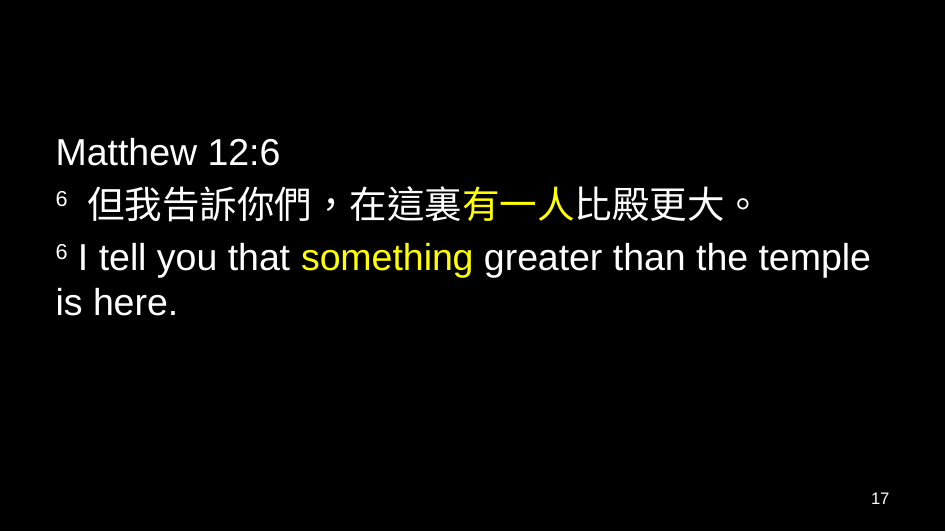

#
Matthew 12:6
6 但我告訴你們，在這裏有一人比殿更大。
6 I tell you that something greater than the temple is here.

17